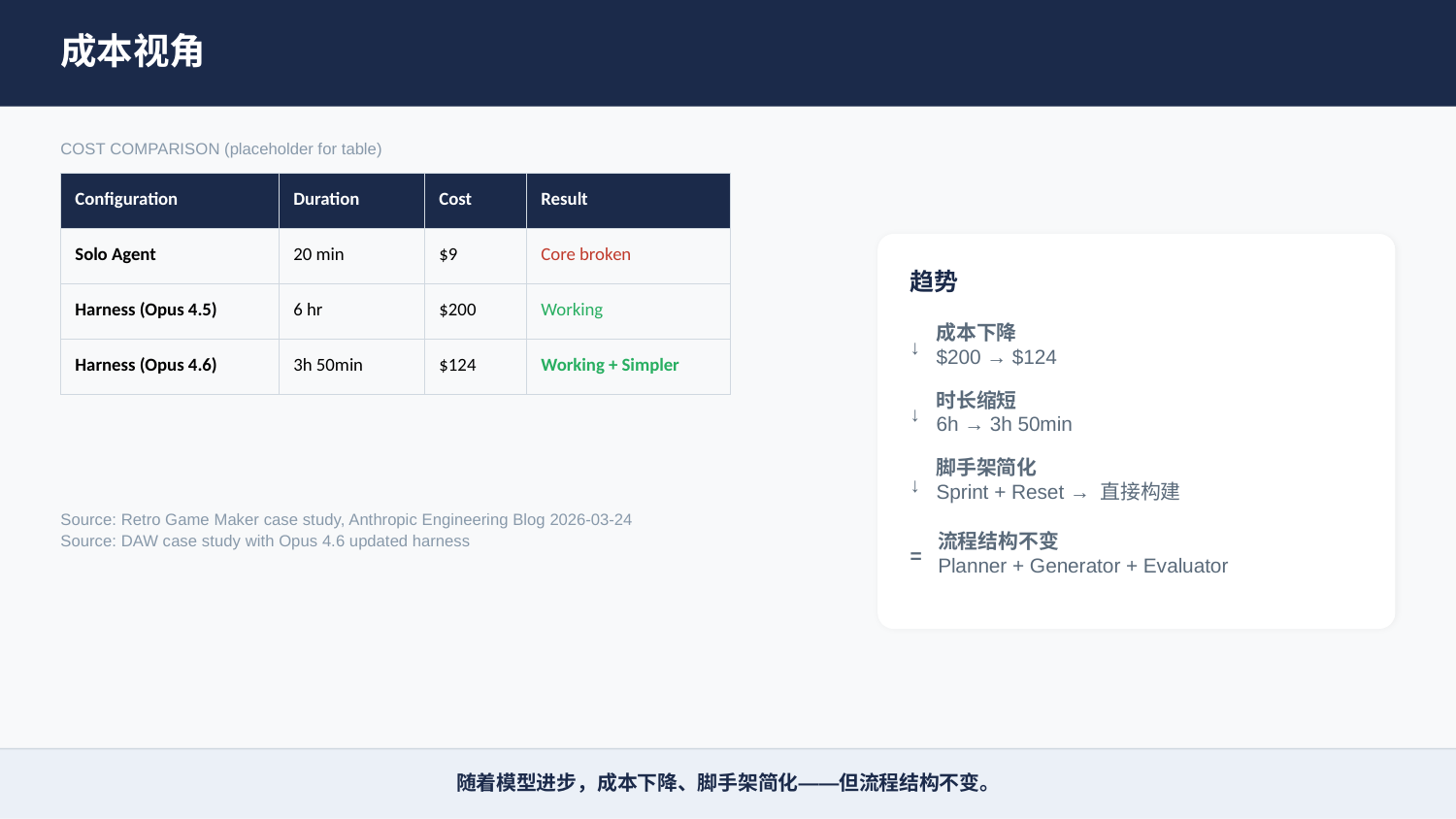

成本视角
COST COMPARISON (placeholder for table)
| Configuration | Duration | Cost | Result |
| --- | --- | --- | --- |
| Solo Agent | 20 min | $9 | Core broken |
| Harness (Opus 4.5) | 6 hr | $200 | Working |
| Harness (Opus 4.6) | 3h 50min | $124 | Working + Simpler |

趋势
成本下降
$200 → $124
↓
时长缩短
6h → 3h 50min
↓
脚手架简化
Sprint + Reset → 直接构建
↓
Source: Retro Game Maker case study, Anthropic Engineering Blog 2026-03-24
流程结构不变
Planner + Generator + Evaluator
Source: DAW case study with Opus 4.6 updated harness
=

随着模型进步，成本下降、脚手架简化——但流程结构不变。